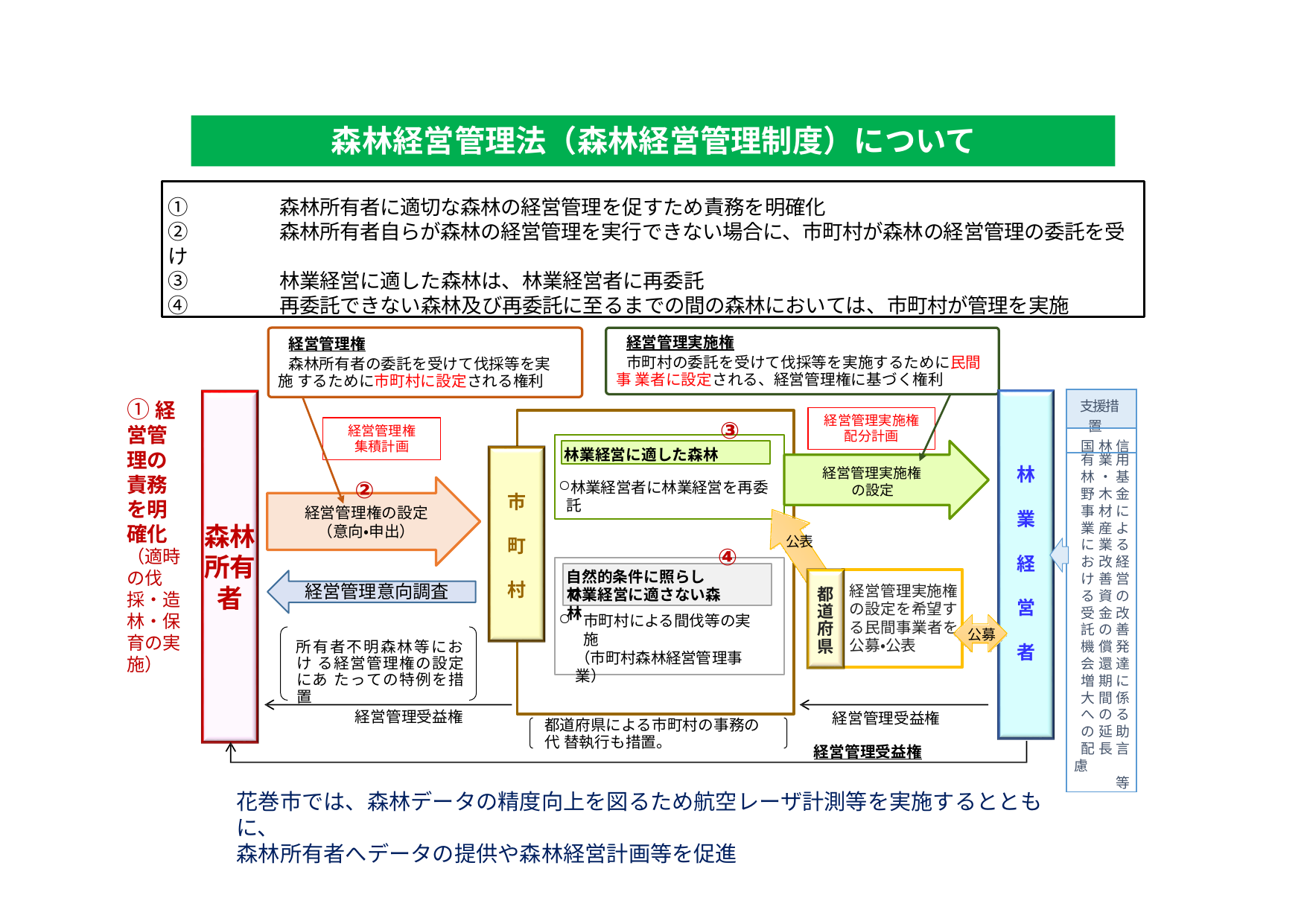

# 森林経営管理法（森林経営管理制度）について
①	森林所有者に適切な森林の経営管理を促すため責務を明確化
②	森林所有者自らが森林の経営管理を実行できない場合に、市町村が森林の経営管理の委託を受け
③	林業経営に適した森林は、林業経営者に再委託
④	再委託できない森林及び再委託に至るまでの間の森林においては、市町村が管理を実施

経営管理実施権
市町村の委託を受けて伐採等を実施するために民間事 業者に設定される、経営管理権に基づく権利
経営管理権
森林所有者の委託を受けて伐採等を実施 するために市町村に設定される権利
| 支援措置 |
| --- |
| 国 林 信 |
| 有 業 用 |
| 林 ・ 基 |
| 野 木 金 |
| 事 材 に |
| 業 産 よ |
| に 業 る |
| お 改 経 |
| け 善 営 |
| る 資 の |
| 受 金 改 |
| 託 の 善 |
| 機 償 発 |
| 会 還 達 |
| 増 期 に |
| 大 間 係 |
| へ の る |
| の 延 助 |
| 配 長 言 |
| 慮　　　等 |
①経営管理の責務を明確化
（適時の伐採・造林・保育の実施）
森林所有者

経営管理実施権 配分計画
③

経営管理権 集積計画

林業経営に適した森林

林
経営管理実施権 の設定
②
経営管理権の設定
（意向・申出）

林業経営者に林業経営を再委 託
市
業

公表
町

④
経

自然的条件に照らして

村
経営管理意向調査
経営管理実施権 の設定を希望す る民間事業者を 公募・公表
林業経営に適さない森林
都 道 府 県
営
市町村による間伐等の実施
（市町村森林経営管理事業）

公募

所有者不明森林等におけ る経営管理権の設定にあ たっての特例を措置
者

経営管理受益権
経営管理受益権
都道府県による市町村の事務の代 替執行も措置。

経営管理受益権

花巻市では、森林データの精度向上を図るため航空レーザ計測等を実施するとともに、
森林所有者へデータの提供や森林経営計画等を促進